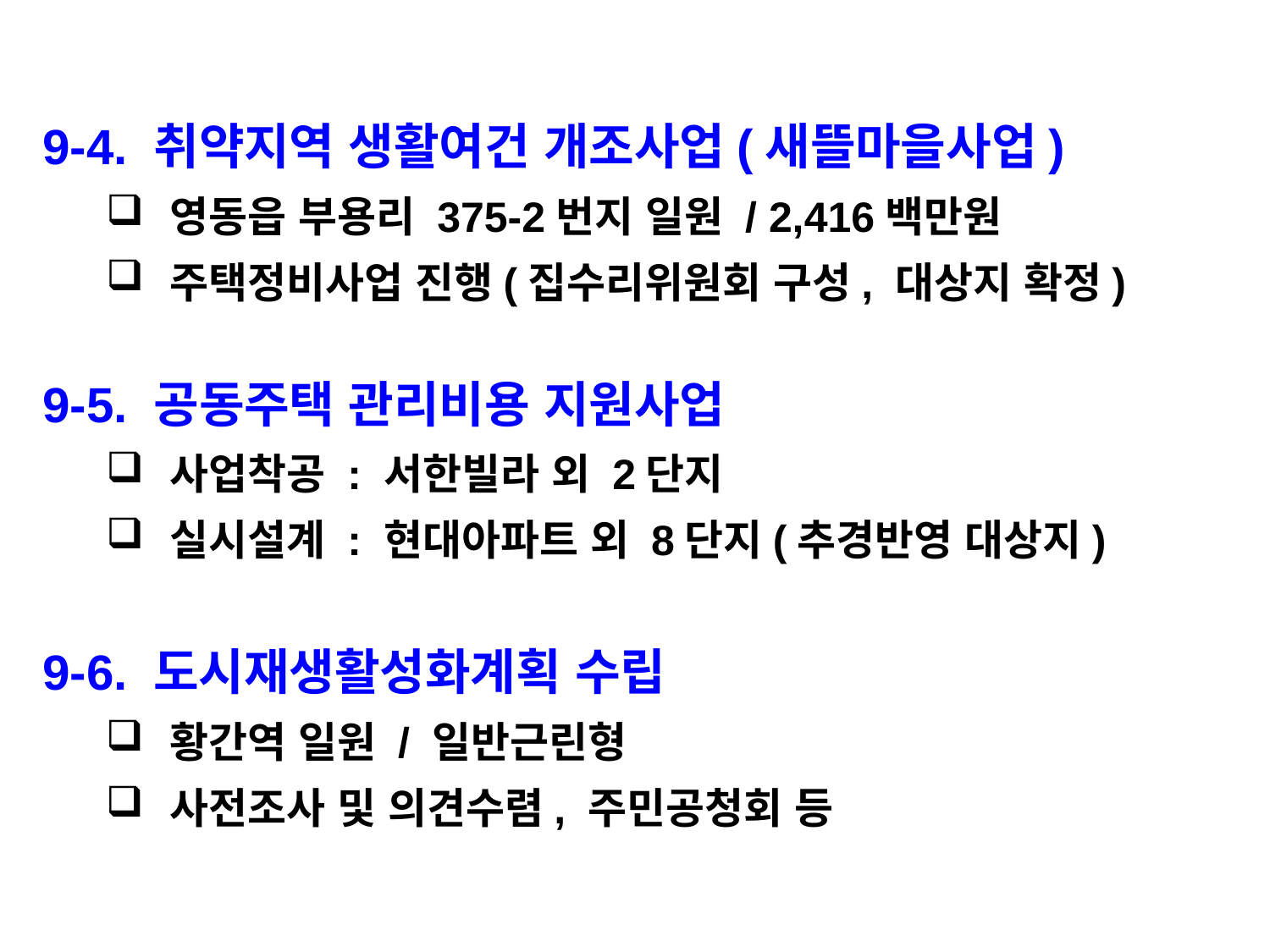

9-4. 취약지역 생활여건 개조사업(새뜰마을사업)
영동읍 부용리 375-2번지 일원 / 2,416백만원
주택정비사업 진행(집수리위원회 구성, 대상지 확정)

9-5. 공동주택 관리비용 지원사업
사업착공 : 서한빌라 외 2단지
실시설계 : 현대아파트 외 8단지(추경반영 대상지)

9-6. 도시재생활성화계획 수립
황간역 일원 / 일반근린형
사전조사 및 의견수렴, 주민공청회 등